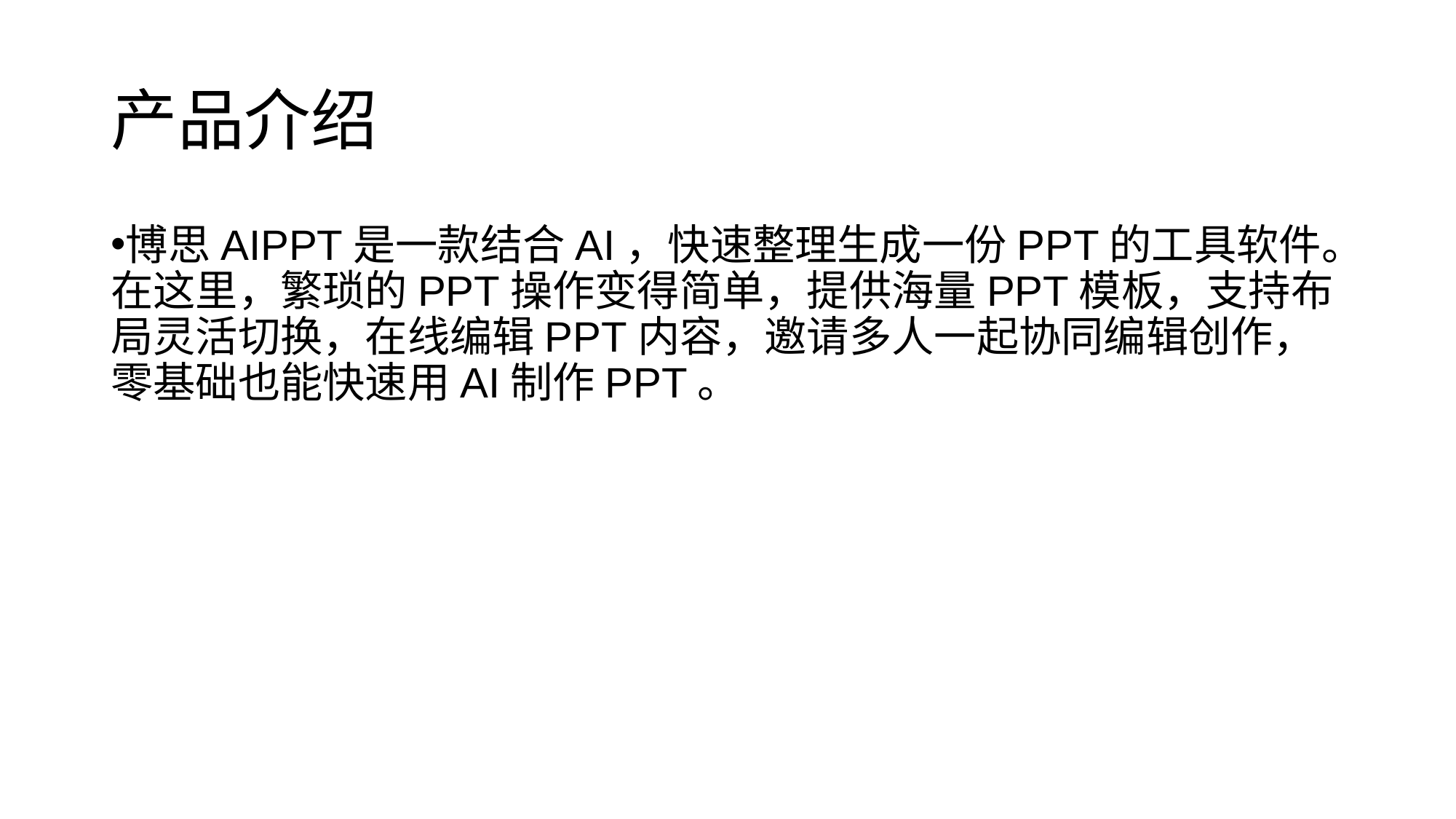

# 产品介绍
博思AIPPT是一款结合AI，快速整理生成一份PPT的工具软件。在这里，繁琐的PPT操作变得简单，提供海量PPT模板，支持布局灵活切换，在线编辑PPT内容，邀请多人一起协同编辑创作，零基础也能快速用AI制作PPT。